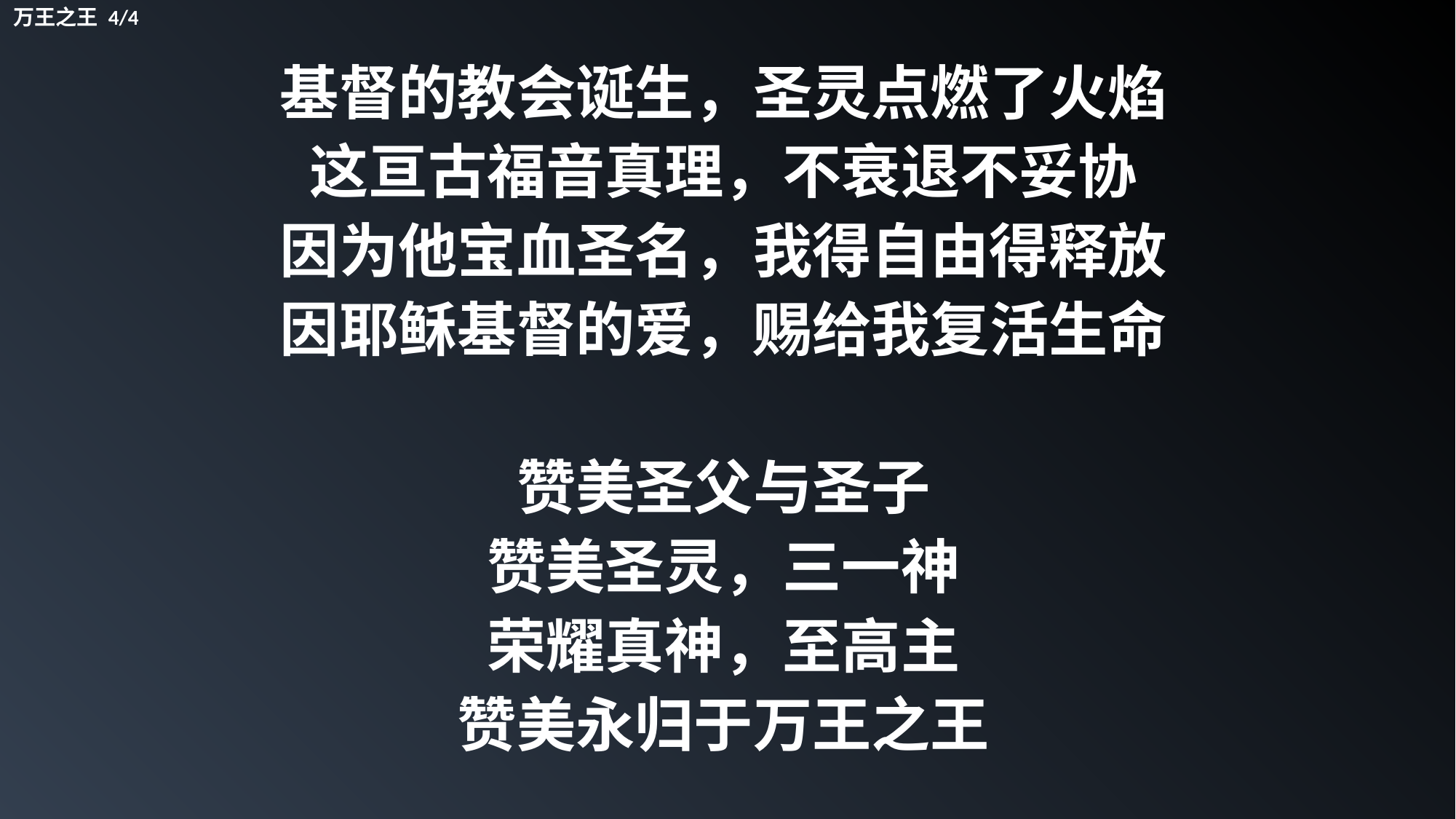

万王之王 4/4
基督的教会诞生，圣灵点燃了火焰
这亘古福音真理，不衰退不妥协
因为他宝血圣名，我得自由得释放
因耶稣基督的爱，赐给我复活生命

赞美圣父与圣子
赞美圣灵，三一神
荣耀真神，至高主
赞美永归于万王之王